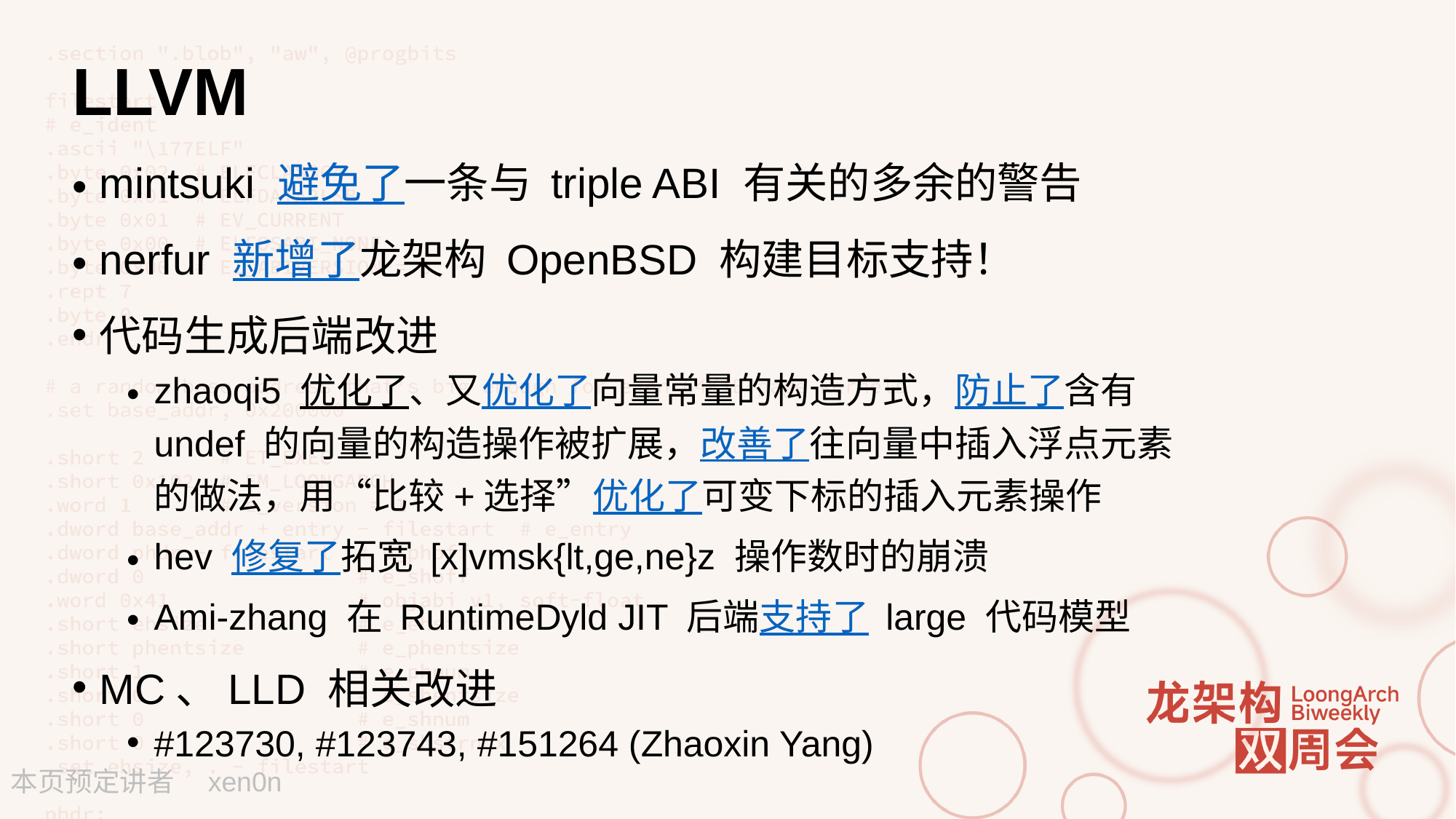

# LLVM
mintsuki 避免了一条与 triple ABI 有关的多余的警告
nerfur 新增了龙架构 OpenBSD 构建目标支持！
代码生成后端改进
zhaoqi5 优化了、又优化了向量常量的构造方式，防止了含有 undef 的向量的构造操作被扩展，改善了往向量中插入浮点元素的做法，用“比较+选择”优化了可变下标的插入元素操作
hev 修复了拓宽 [x]vmsk{lt,ge,ne}z 操作数时的崩溃
Ami-zhang 在 RuntimeDyld JIT 后端支持了 large 代码模型
MC、LLD 相关改进
#123730, #123743, #151264 (Zhaoxin Yang)
xen0n